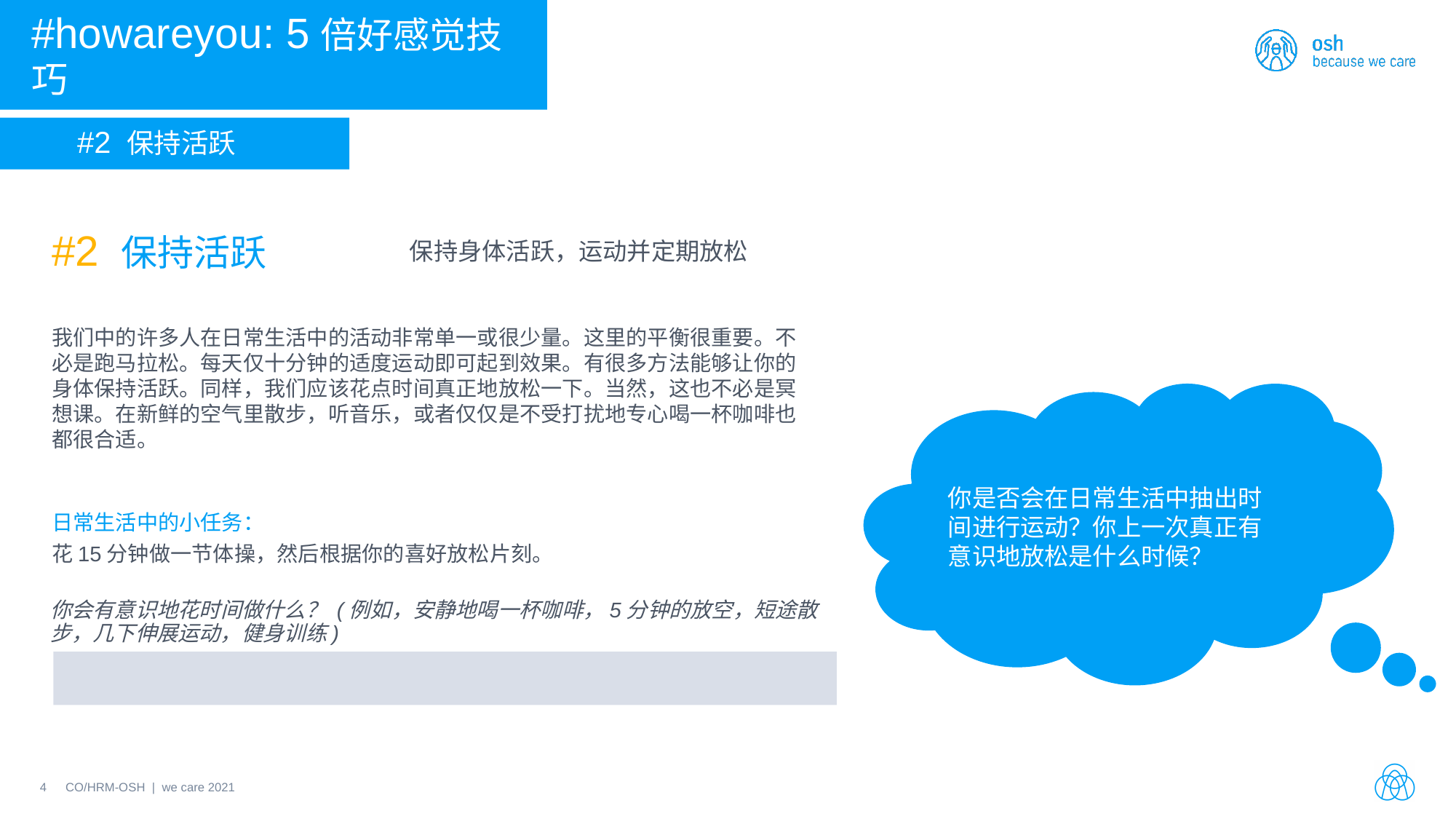

#howareyou: 5倍好感觉技巧
#2 保持活跃
#2 保持活跃
保持身体活跃，运动并定期放松
我们中的许多人在日常生活中的活动非常单一或很少量。这里的平衡很重要。不必是跑马拉松。每天仅十分钟的适度运动即可起到效果。有很多方法能够让你的身体保持活跃。同样，我们应该花点时间真正地放松一下。当然，这也不必是冥想课。在新鲜的空气里散步，听音乐，或者仅仅是不受打扰地专心喝一杯咖啡也都很合适。
你是否会在日常生活中抽出时间进行运动？你上一次真正有意识地放松是什么时候？
日常生活中的小任务：
花15分钟做一节体操，然后根据你的喜好放松片刻。
你会有意识地花时间做什么？ (例如，安静地喝一杯咖啡，5分钟的放空，短途散步，几下伸展运动，健身训练)